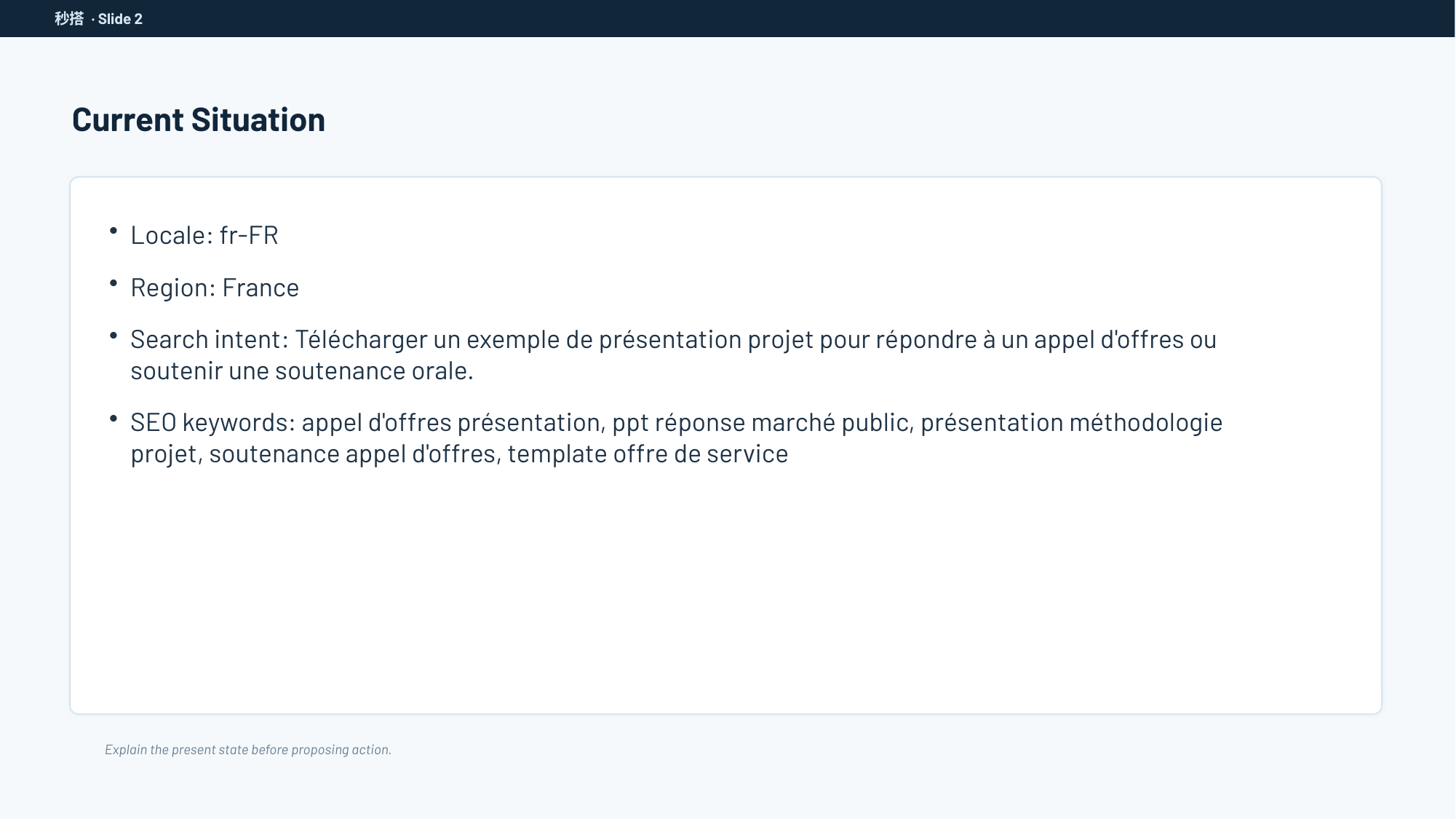

秒搭 · Slide 2
Current Situation

Locale: fr-FR
Region: France
Search intent: Télécharger un exemple de présentation projet pour répondre à un appel d'offres ou soutenir une soutenance orale.
SEO keywords: appel d'offres présentation, ppt réponse marché public, présentation méthodologie projet, soutenance appel d'offres, template offre de service
Explain the present state before proposing action.